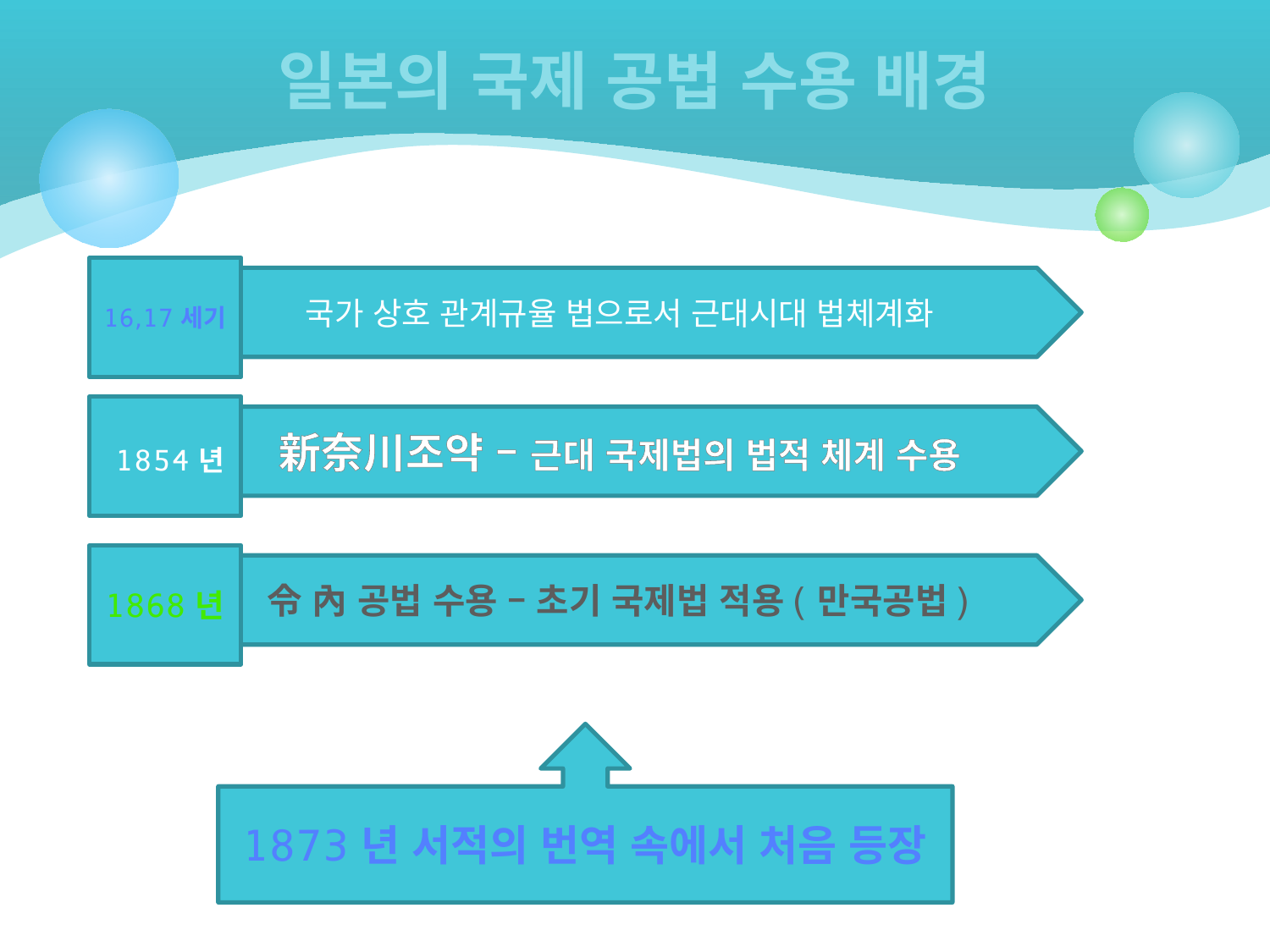

# 일본의 국제 공법 수용 배경
16,17세기
국가 상호 관계규율 법으로서 근대시대 법체계화

新奈川조약 – 근대 국제법의 법적 체계 수용
1854년
1868년
令 內 공법 수용 – 초기 국제법 적용(만국공법)
1873년 서적의 번역 속에서 처음 등장